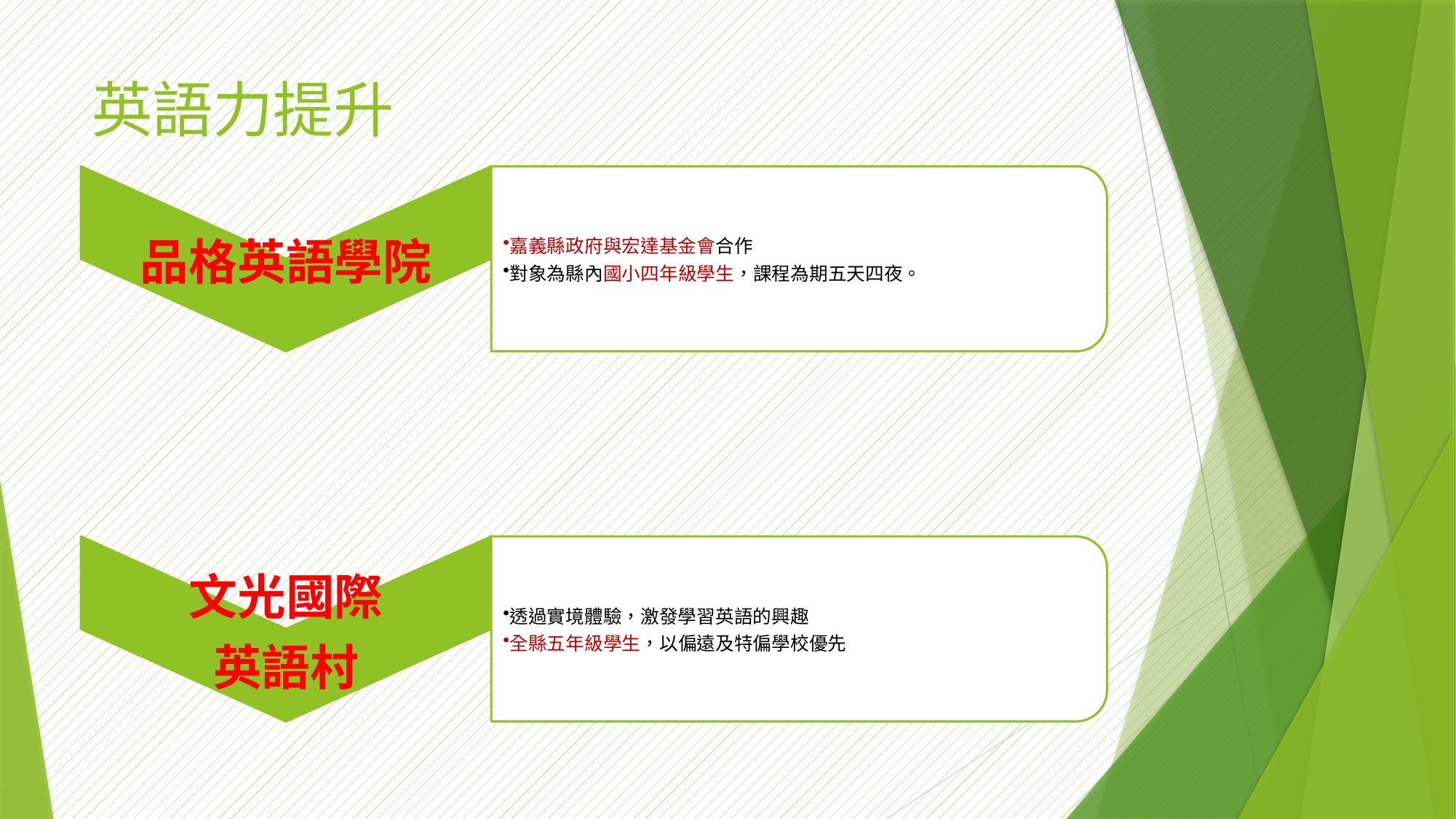

# 英語力提升
品格英語學院
嘉義縣政府與宏達基金會合作
對象為縣內國小四年級學生，課程為期五天四夜。
文光國際
英語村
透過實境體驗，激發學習英語的興趣
全縣五年級學生，以偏遠及特偏學校優先